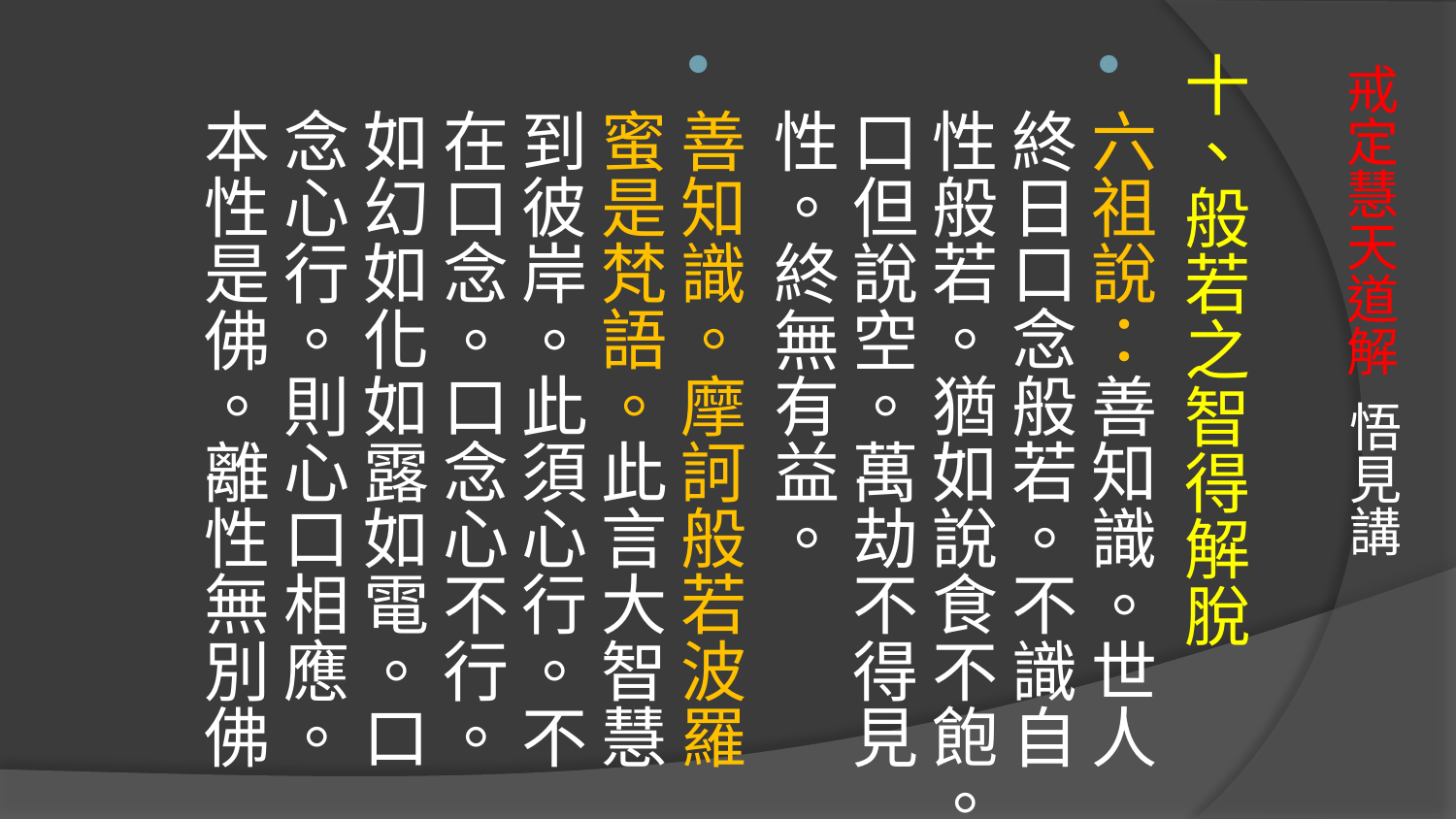

十、般若之智得解脫
六祖說：善知識。世人終日口念般若。不識自性般若。猶如說食不飽。口但說空。萬劫不得見性。終無有益。
善知識。摩訶般若波羅蜜是梵語。此言大智慧到彼岸。此須心行。不在口念。口念心不行。如幻如化如露如電。口念心行。則心口相應。本性是佛。離性無別佛

# 戒定慧天道解  悟見講